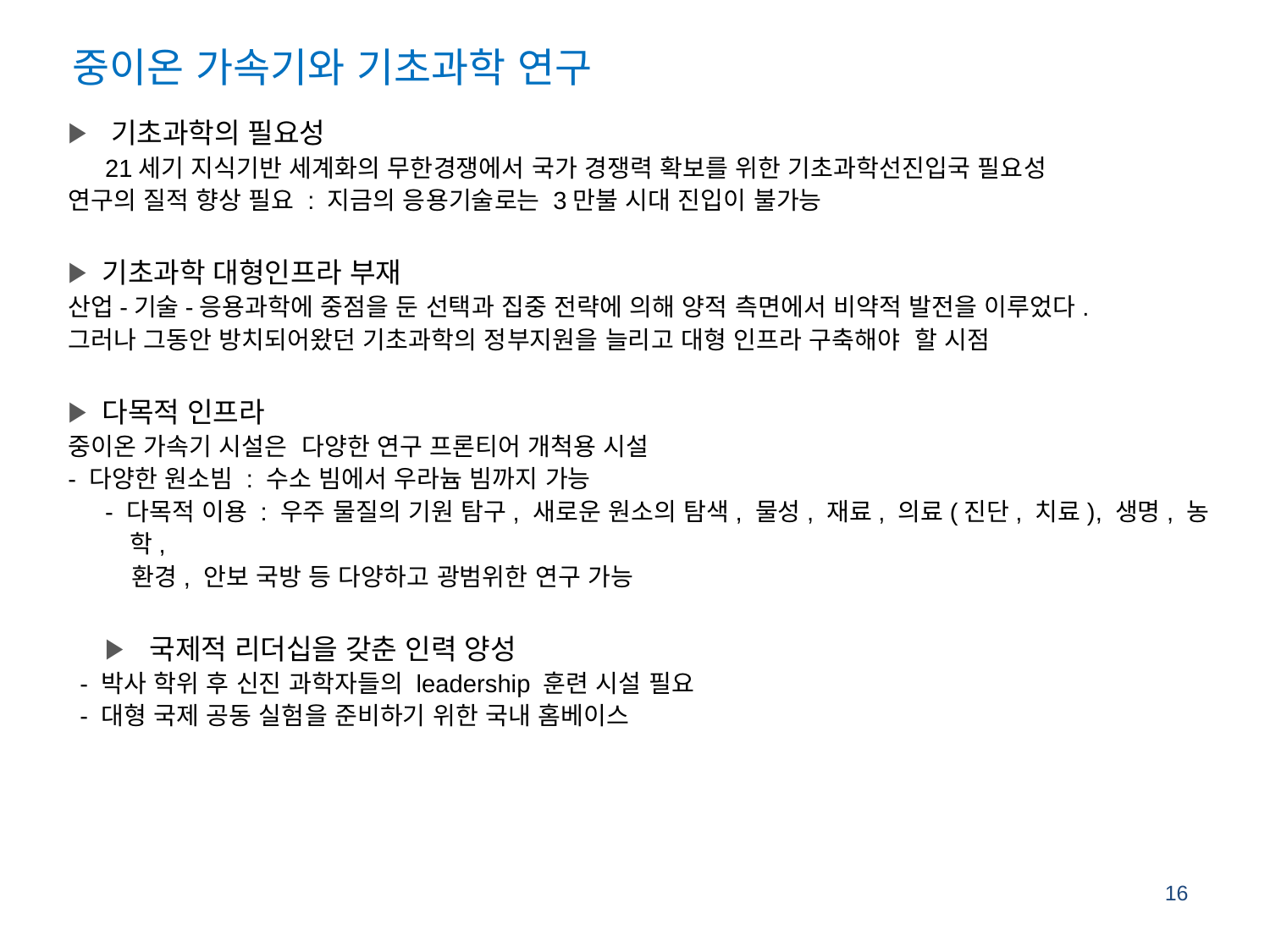

중이온 가속기와 기초과학 연구
 기초과학의 필요성
21세기 지식기반 세계화의 무한경쟁에서 국가 경쟁력 확보를 위한 기초과학선진입국 필요성
연구의 질적 향상 필요 : 지금의 응용기술로는 3만불 시대 진입이 불가능

 기초과학 대형인프라 부재
산업-기술-응용과학에 중점을 둔 선택과 집중 전략에 의해 양적 측면에서 비약적 발전을 이루었다.
그러나 그동안 방치되어왔던 기초과학의 정부지원을 늘리고 대형 인프라 구축해야  할 시점

 다목적 인프라
중이온 가속기 시설은  다양한 연구 프론티어 개척용 시설
- 다양한 원소빔 : 수소 빔에서 우라늄 빔까지 가능
- 다목적 이용 : 우주 물질의 기원 탐구, 새로운 원소의 탐색, 물성, 재료, 의료(진단, 치료), 생명, 농학,
   환경, 안보 국방 등 다양하고 광범위한 연구 가능

 국제적 리더십을 갖춘 인력 양성
- 박사 학위 후 신진 과학자들의 leadership 훈련 시설 필요
- 대형 국제 공동 실험을 준비하기 위한 국내 홈베이스

16